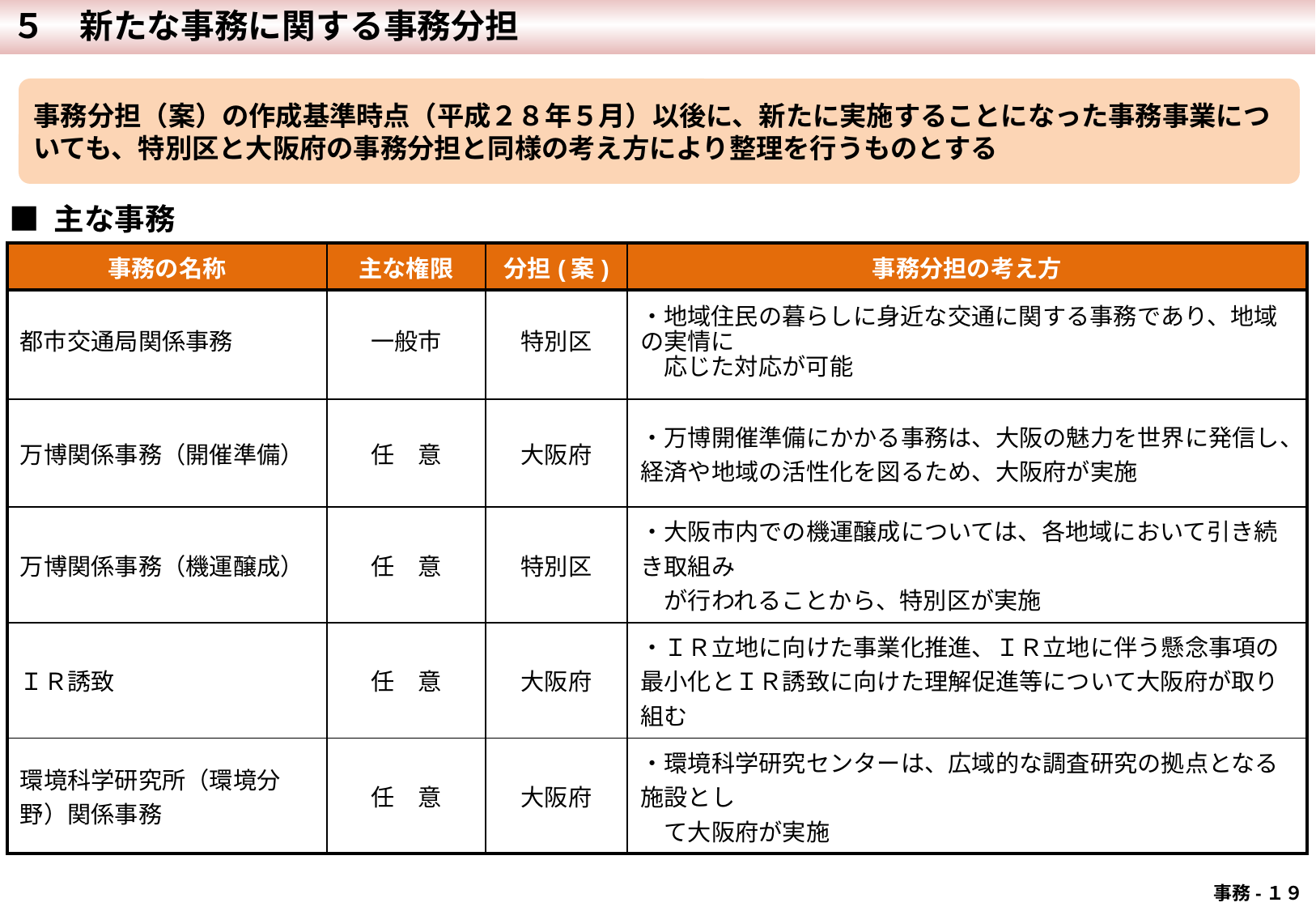

５　新たな事務に関する事務分担
事務分担（案）の作成基準時点（平成２８年５月）以後に、新たに実施することになった事務事業についても、特別区と大阪府の事務分担と同様の考え方により整理を行うものとする
■ 主な事務
| 事務の名称 | 主な権限 | 分担(案) | 事務分担の考え方 |
| --- | --- | --- | --- |
| 都市交通局関係事務 | 一般市 | 特別区 | ・地域住民の暮らしに身近な交通に関する事務であり、地域の実情に 　応じた対応が可能 |
| 万博関係事務（開催準備） | 任　意 | 大阪府 | ・万博開催準備にかかる事務は、大阪の魅力を世界に発信し、経済や地域の活性化を図るため、大阪府が実施 |
| 万博関係事務（機運醸成） | 任　意 | 特別区 | ・大阪市内での機運醸成については、各地域において引き続き取組み 　が行われることから、特別区が実施 |
| ＩＲ誘致 | 任　意 | 大阪府 | ・ＩＲ立地に向けた事業化推進、ＩＲ立地に伴う懸念事項の最小化とＩＲ誘致に向けた理解促進等について大阪府が取り組む |
| 環境科学研究所（環境分野）関係事務 | 任　意 | 大阪府 | ・環境科学研究センターは、広域的な調査研究の拠点となる施設とし 　て大阪府が実施 |
 事務-１９